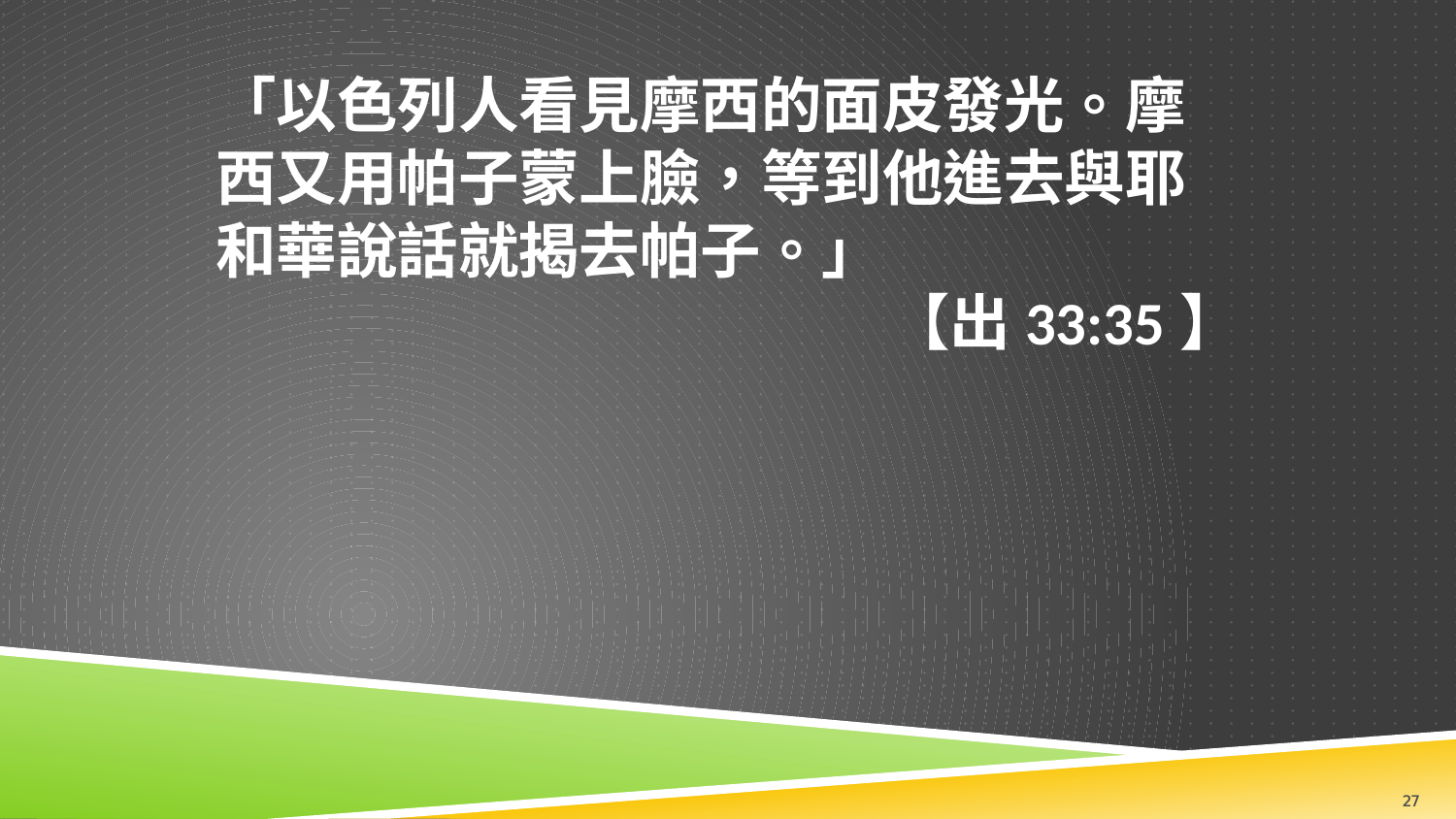

「以色列人看見摩西的面皮發光。摩西又用帕子蒙上臉，等到他進去與耶和華說話就揭去帕子。」
			【出33:35】
27